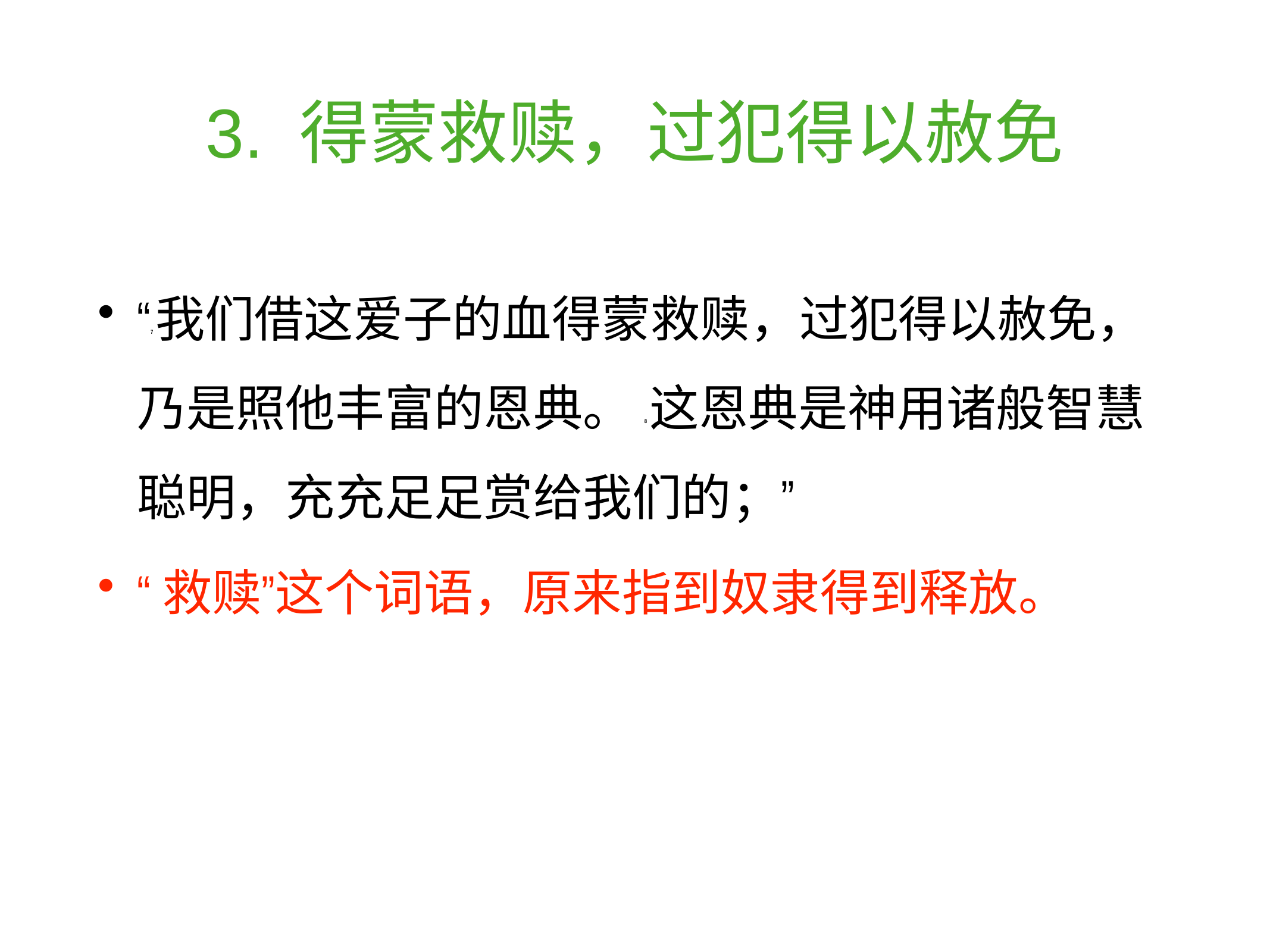

# 3. 得蒙救赎，过犯得以赦免
“7我们借这爱子的血得蒙救赎，过犯得以赦免，乃是照他丰富的恩典。8这恩典是神用诸般智慧聪明，充充足足赏给我们的；”
“救赎”这个词语，原来指到奴隶得到释放。